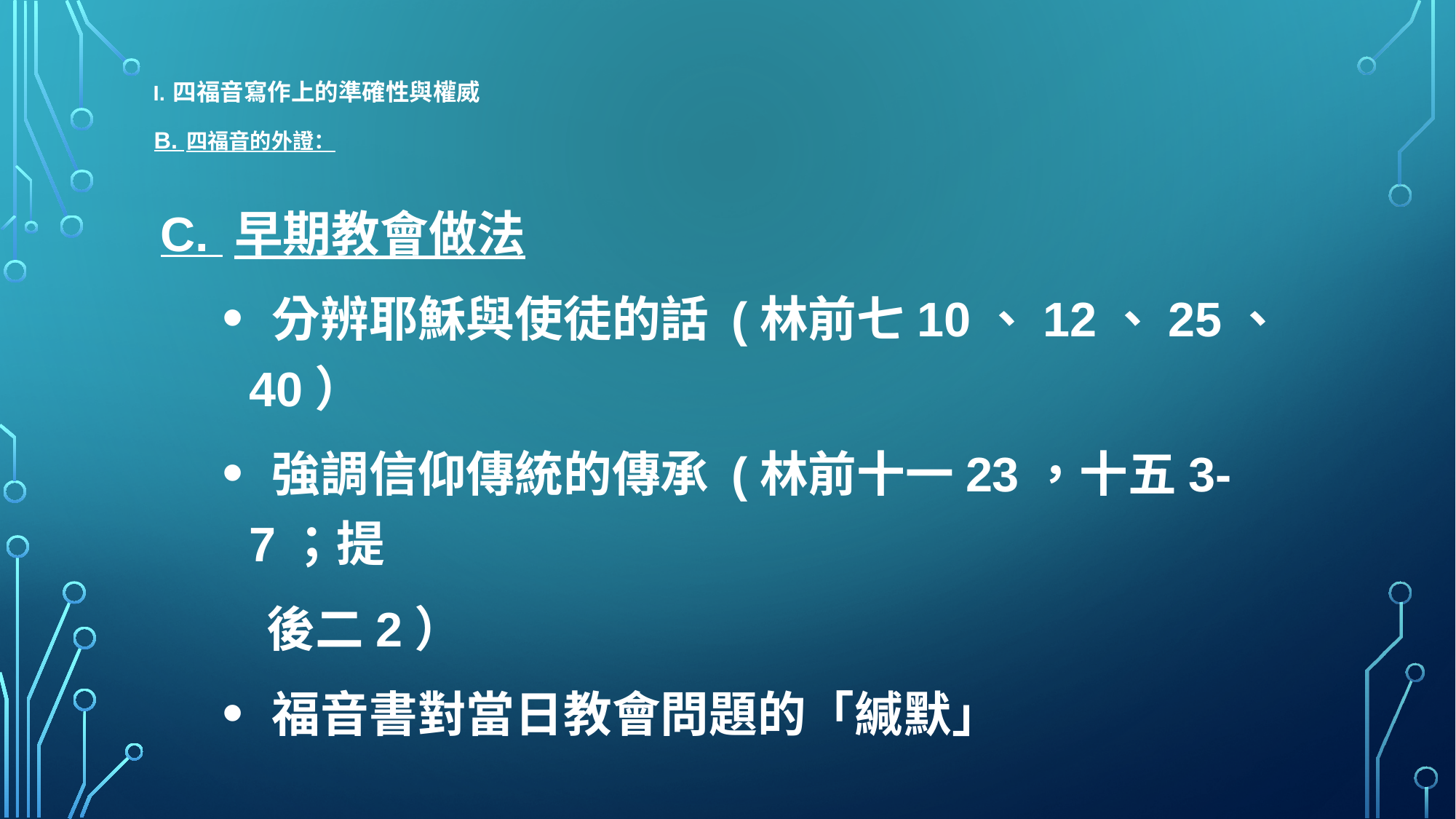

# I. 四福音寫作上的準確性與權威 B. 四福音的外證：
 C. 早期教會做法
 分辨耶穌與使徒的話 (林前七10、12、25、40）
 強調信仰傳統的傳承 (林前十一23，十五3-7；提
   後二2）
 福音書對當日教會問題的「緘默」